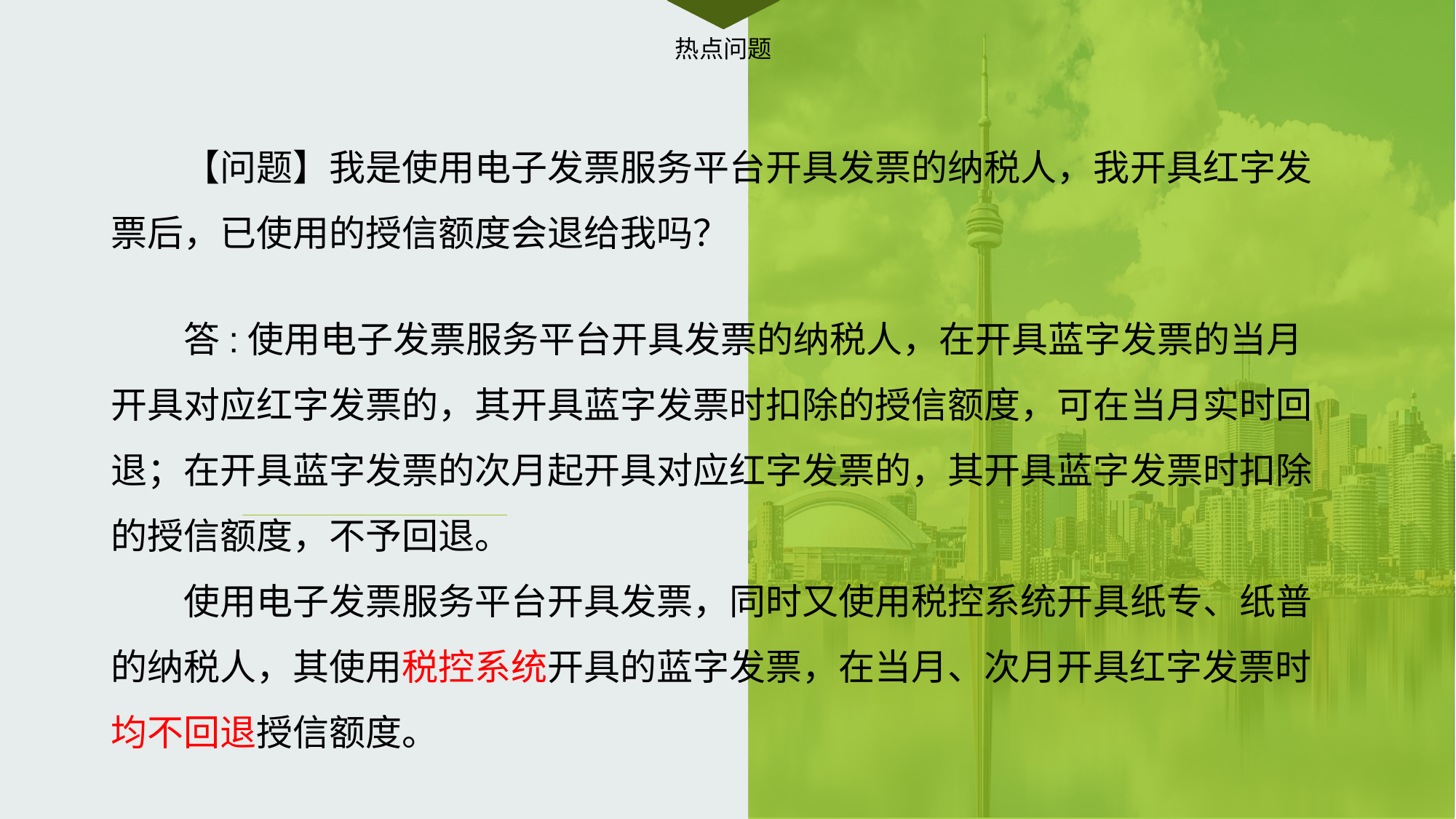

热点问题
【问题】我是使用电子发票服务平台开具发票的纳税人，我开具红字发票后，已使用的授信额度会退给我吗？
答:使用电子发票服务平台开具发票的纳税人，在开具蓝字发票的当月开具对应红字发票的，其开具蓝字发票时扣除的授信额度，可在当月实时回退；在开具蓝字发票的次月起开具对应红字发票的，其开具蓝字发票时扣除的授信额度，不予回退。
使用电子发票服务平台开具发票，同时又使用税控系统开具纸专、纸普的纳税人，其使用税控系统开具的蓝字发票，在当月、次月开具红字发票时均不回退授信额度。